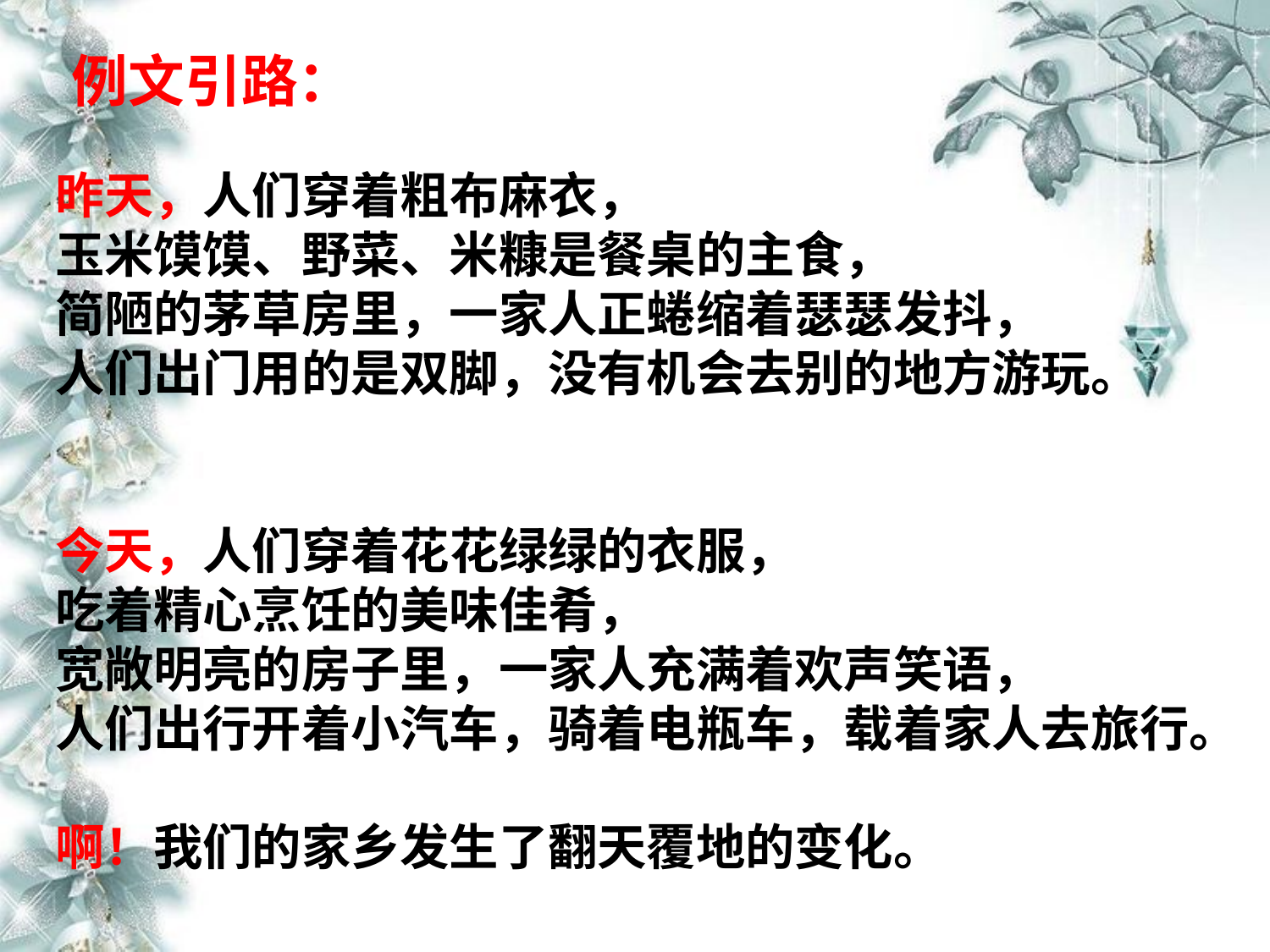

例文引路：

昨天，人们穿着粗布麻衣，
玉米馍馍、野菜、米糠是餐桌的主食，
简陋的茅草房里，一家人正蜷缩着瑟瑟发抖，
人们出门用的是双脚，没有机会去别的地方游玩。

今天，人们穿着花花绿绿的衣服，
吃着精心烹饪的美味佳肴，
宽敞明亮的房子里，一家人充满着欢声笑语，
人们出行开着小汽车，骑着电瓶车，载着家人去旅行。

啊！我们的家乡发生了翻天覆地的变化。